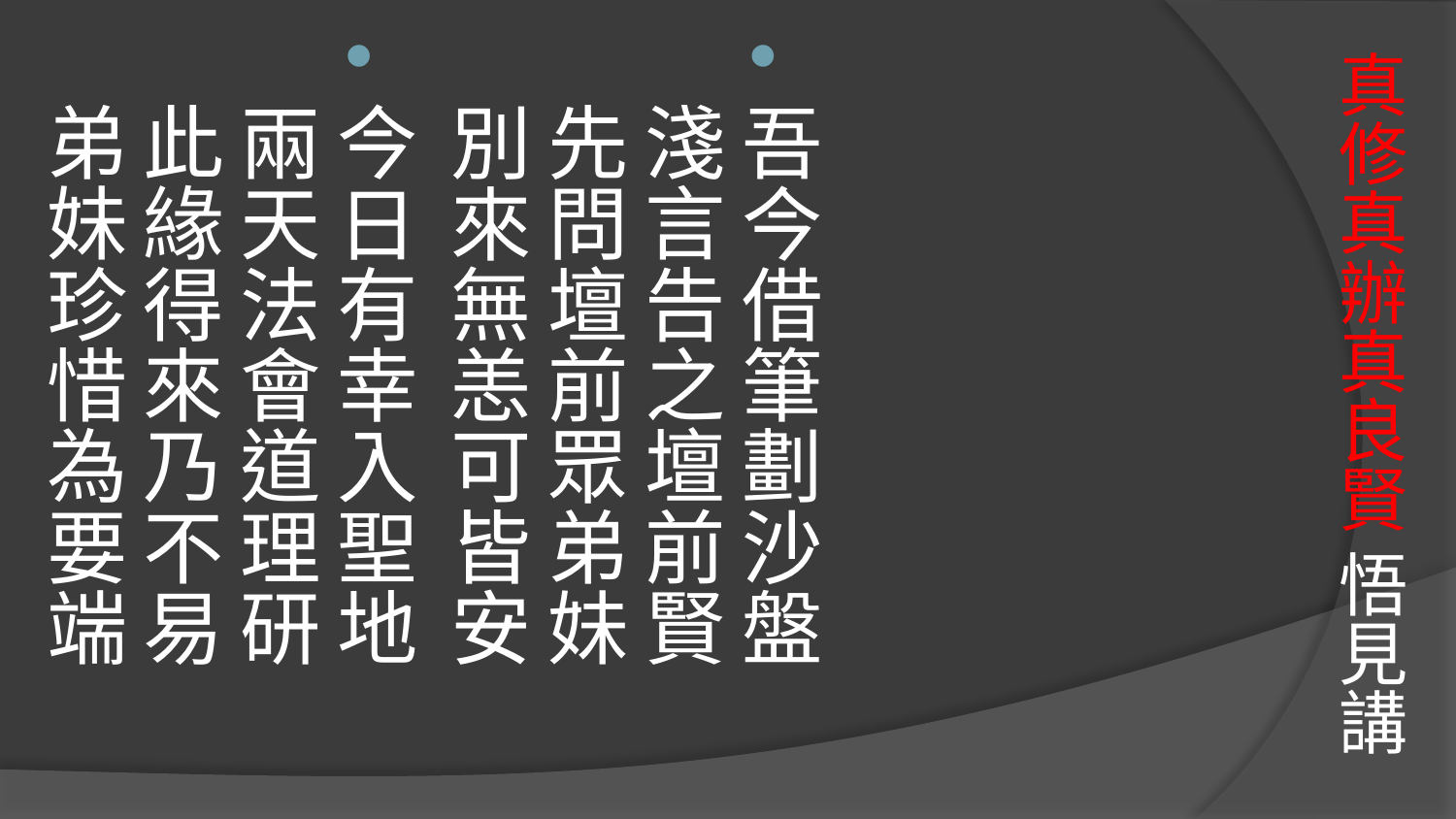

# 真修真辦真良賢 悟見講
吾今借筆劃沙盤　淺言告之壇前賢
先問壇前眾弟妹　別來無恙可皆安
今日有幸入聖地　兩天法會道理研
此緣得來乃不易　弟妹珍惜為要端